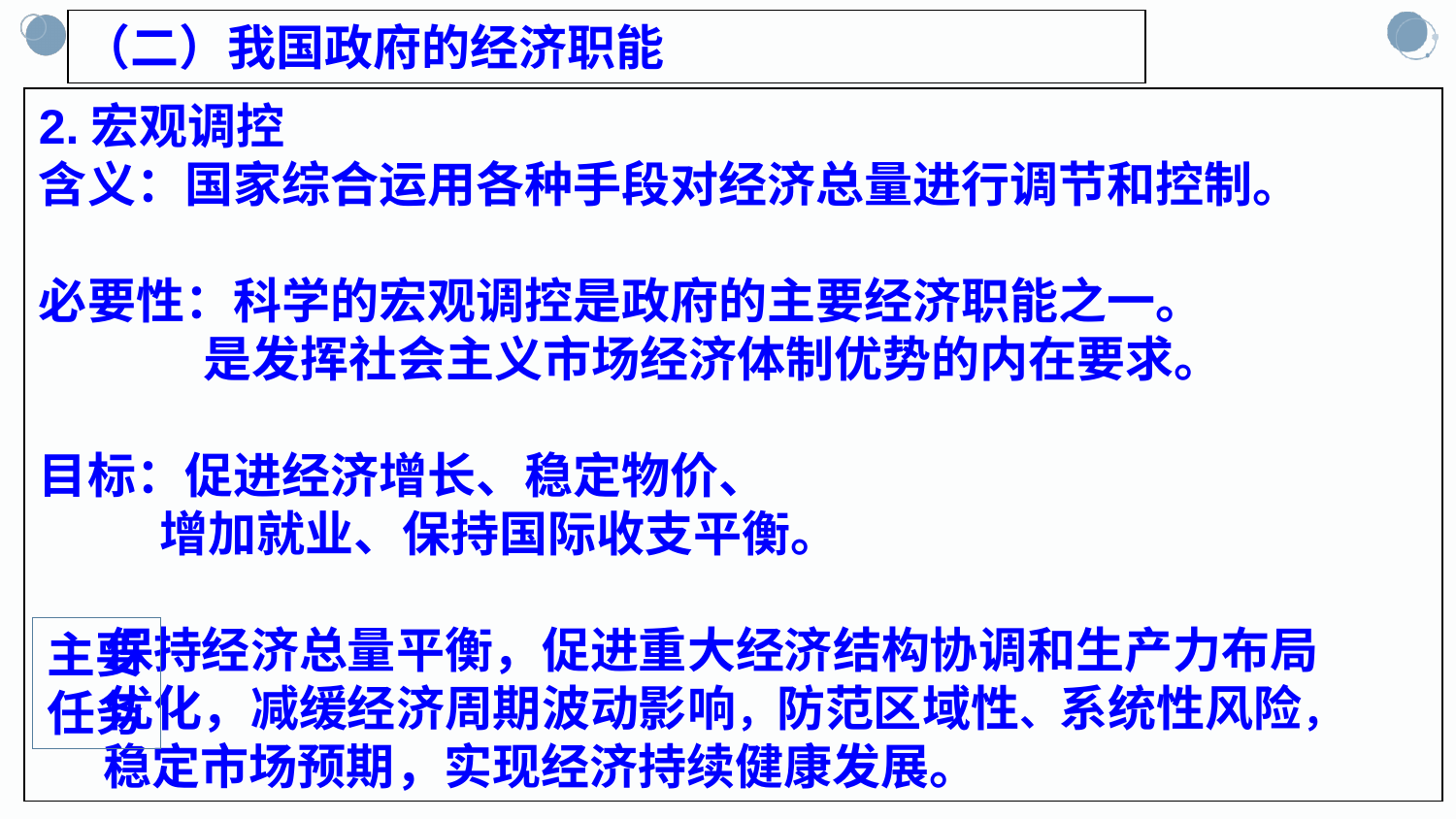

（二）我国政府的经济职能
2.宏观调控
含义：国家综合运用各种手段对经济总量进行调节和控制。

必要性：科学的宏观调控是政府的主要经济职能之一。
              是发挥社会主义市场经济体制优势的内在要求。

目标：促进经济增长、稳定物价、
          增加就业、保持国际收支平衡。

     保持经济总量平衡，促进重大经济结构协调和生产力布局
     优化，减缓经济周期波动影响，防范区域性、系统性风险，
      稳定市场预期，实现经济持续健康发展。
主要任务